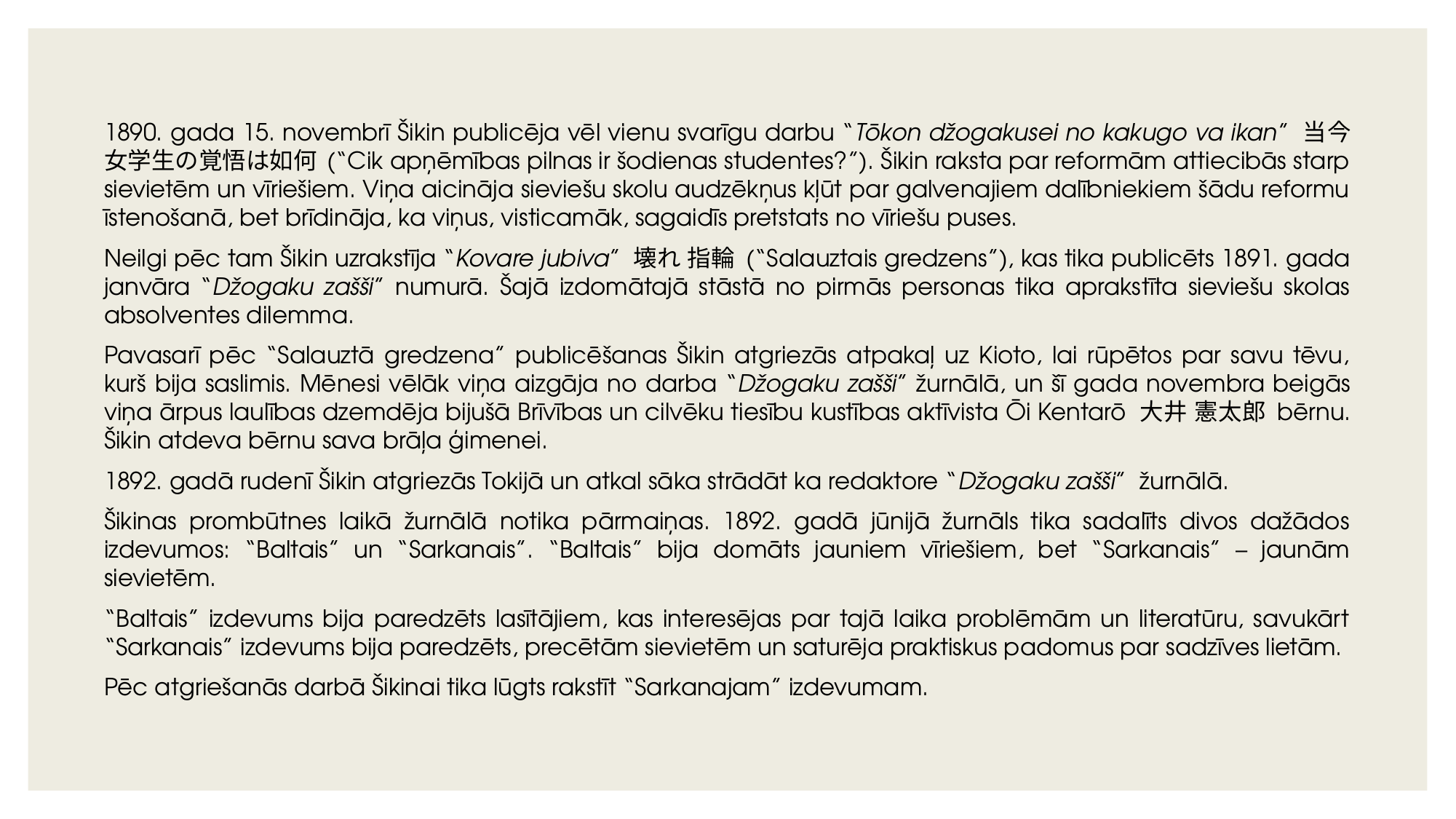

1890. gada 15. novembrī Šikin publicēja vēl vienu svarīgu darbu “Tōkon džogakusei no kakugo va ikan” 当今女学生の覚悟は如何 (“Cik apņēmības pilnas ir šodienas studentes?”). Šikin raksta par reformām attiecibās starp sievietēm un vīriešiem. Viņa aicināja sieviešu skolu audzēkņus kļūt par galvenajiem dalībniekiem šādu reformu īstenošanā, bet brīdināja, ka viņus, visticamāk, sagaidīs pretstats no vīriešu puses.
Neilgi pēc tam Šikin uzrakstīja “Kovare jubiva” 壊れ 指輪 (“Salauztais gredzens”), kas tika publicēts 1891. gada janvāra “Džogaku zašši” numurā. Šajā izdomātajā stāstā no pirmās personas tika aprakstīta sieviešu skolas absolventes dilemma.
Pavasarī pēc “Salauztā gredzena” publicēšanas Šikin atgriezās atpakaļ uz Kioto, lai rūpētos par savu tēvu, kurš bija saslimis. Mēnesi vēlāk viņa aizgāja no darba “Džogaku zašši” žurnālā, un šī gada novembra beigās viņa ārpus laulības dzemdēja bijušā Brīvības un cilvēku tiesību kustības aktīvista Ōi Kentarō 大井 憲太郎 bērnu. Šikin atdeva bērnu sava brāļa ģimenei.
1892. gadā rudenī Šikin atgriezās Tokijā un atkal sāka strādāt ka redaktore “Džogaku zašši”  žurnālā.
Šikinas prombūtnes laikā žurnālā notika pārmaiņas. 1892. gadā jūnijā žurnāls tika sadalīts divos dažādos izdevumos: “Baltais” un “Sarkanais”. “Baltais” bija domāts jauniem vīriešiem, bet “Sarkanais” – jaunām sievietēm.
“Baltais” izdevums bija paredzēts lasītājiem, kas interesējas par tajā laika problēmām un literatūru, savukārt “Sarkanais” izdevums bija paredzēts, precētām sievietēm un saturēja praktiskus padomus par sadzīves lietām.
Pēc atgriešanās darbā Šikinai tika lūgts rakstīt “Sarkanajam” izdevumam.